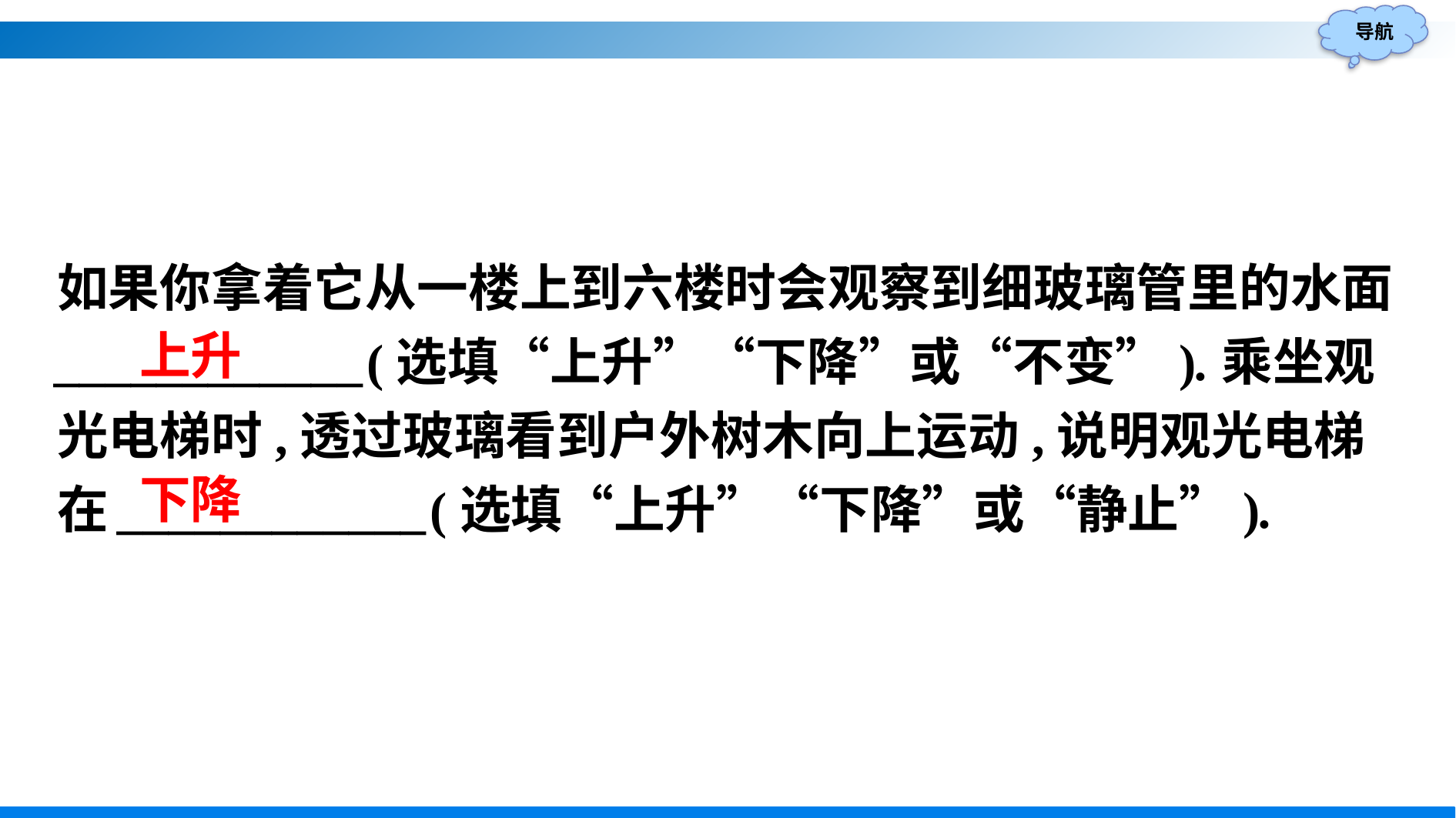

如果你拿着它从一楼上到六楼时会观察到细玻璃管里的水面____________(选填“上升”“下降”或“不变”).乘坐观光电梯时,透过玻璃看到户外树木向上运动,说明观光电梯在____________(选填“上升”“下降”或“静止”).
上升
下降